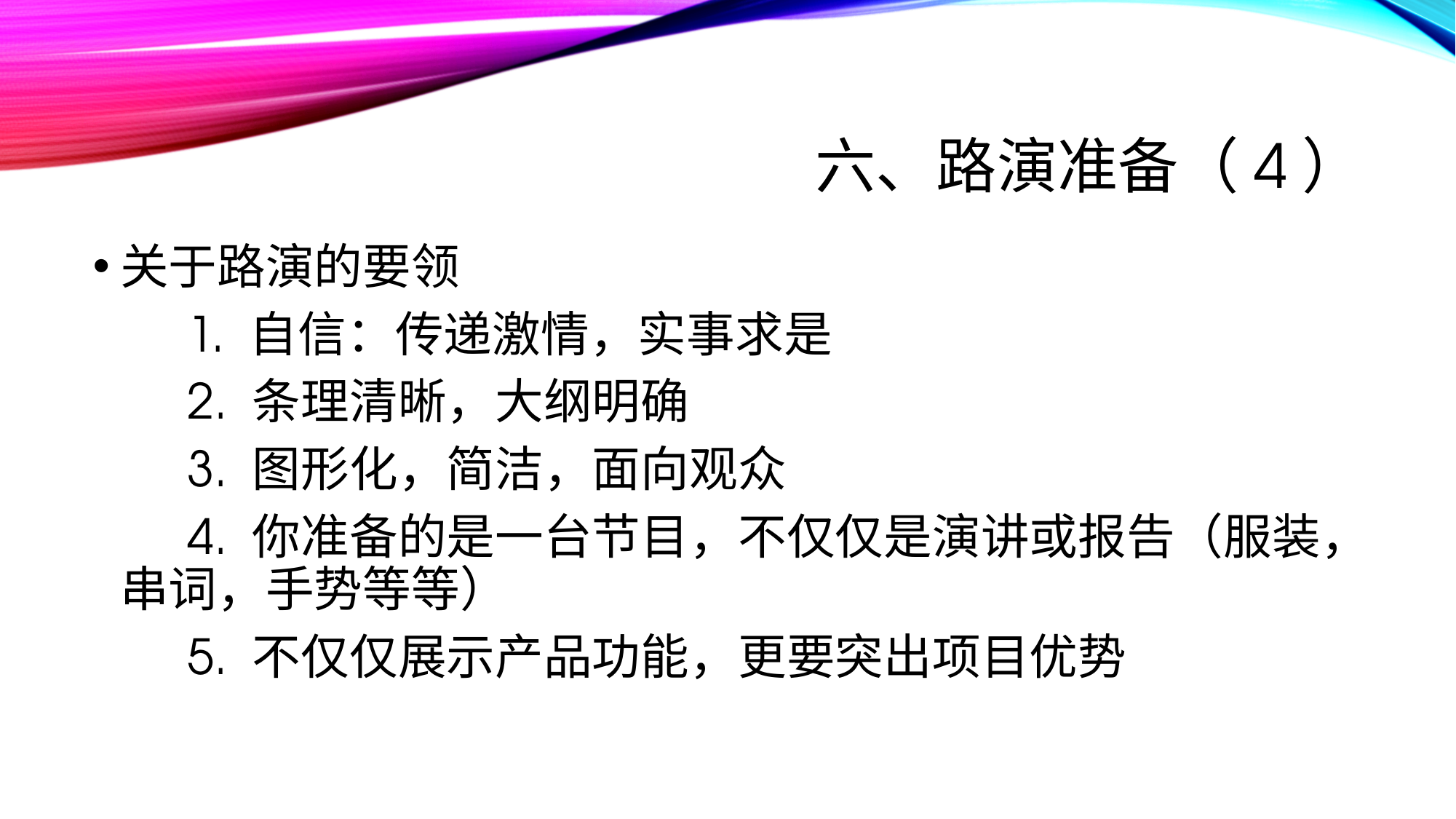

# 六、路演准备（4）
关于路演的要领
       1. 自信：传递激情，实事求是
       2. 条理清晰，大纲明确
       3. 图形化，简洁，面向观众
       4. 你准备的是一台节目，不仅仅是演讲或报告（服装，串词，手势等等）
       5. 不仅仅展示产品功能，更要突出项目优势